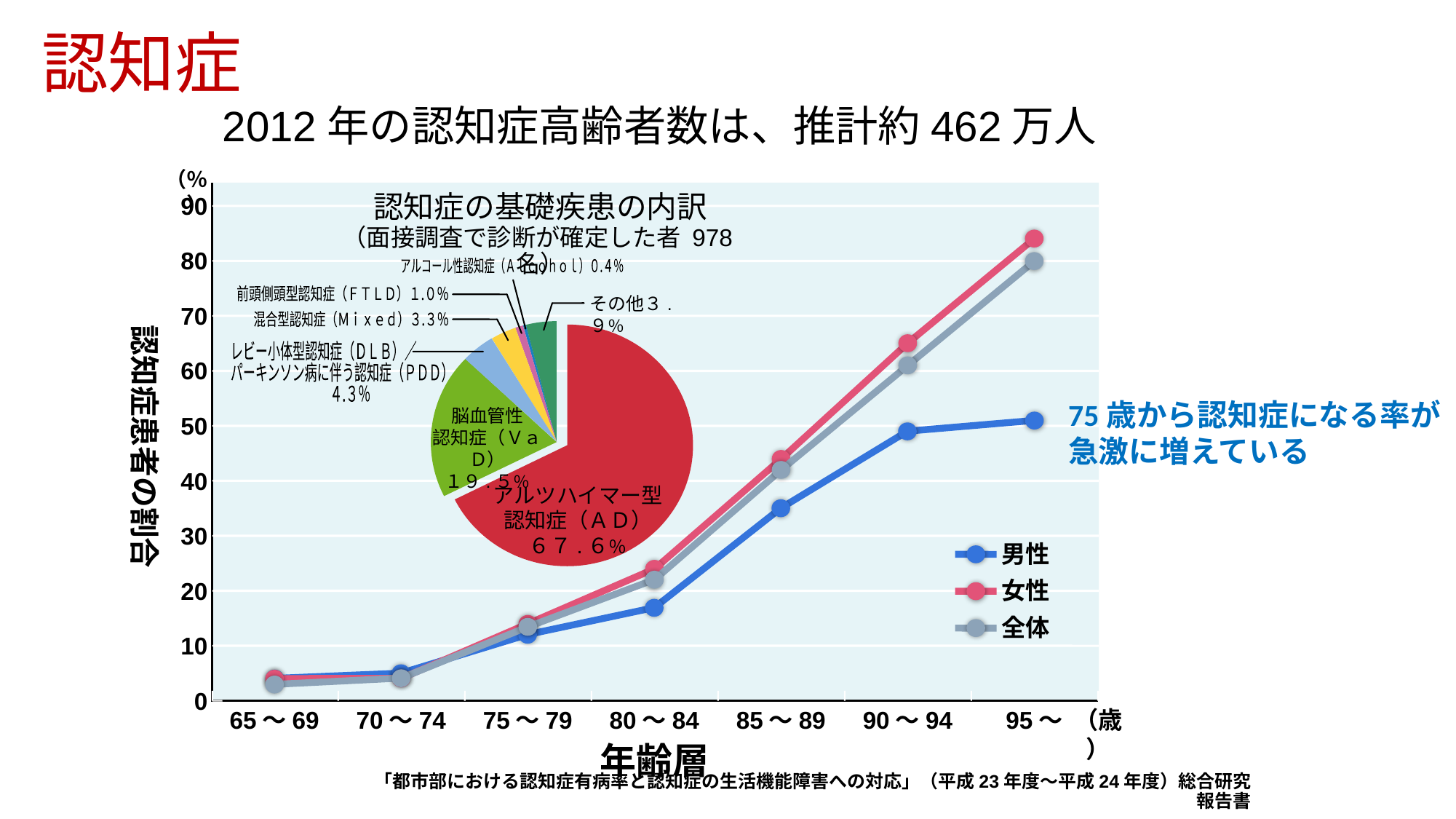

認知症
2012年の認知症高齢者数は、推計約462万人
（％）

認知症の基礎疾患の内訳
（面接調査で診断が確定した者 978名）
90

80

アルコール性認知症（Ａｌｃｏｈｏｌ）０.４％

前頭側頭型認知症（ＦＴＬＤ）１.０％
その他３.９％

70

認知症患者の割合
混合型認知症（Ｍｉｘｅｄ）３.３％

レビー小体型認知症（ＤＬＢ）／
パーキンソン病に伴う認知症（ＰＤＤ）
　　　　　　　　４.３％

60
脳血管性
認知症（ＶａＤ）
１９.５％
50

40
アルツハイマー型
認知症（ＡＤ）
６７.６％
30
男性

女性
20

全体

10
0

65～69
70～74
75～79
80～84
85～89
90～94
95～
（歳）
年齢層
75歳から認知症になる率が
急激に増えている
「都市部における認知症有病率と認知症の生活機能障害への対応」（平成23年度～平成24年度）総合研究報告書